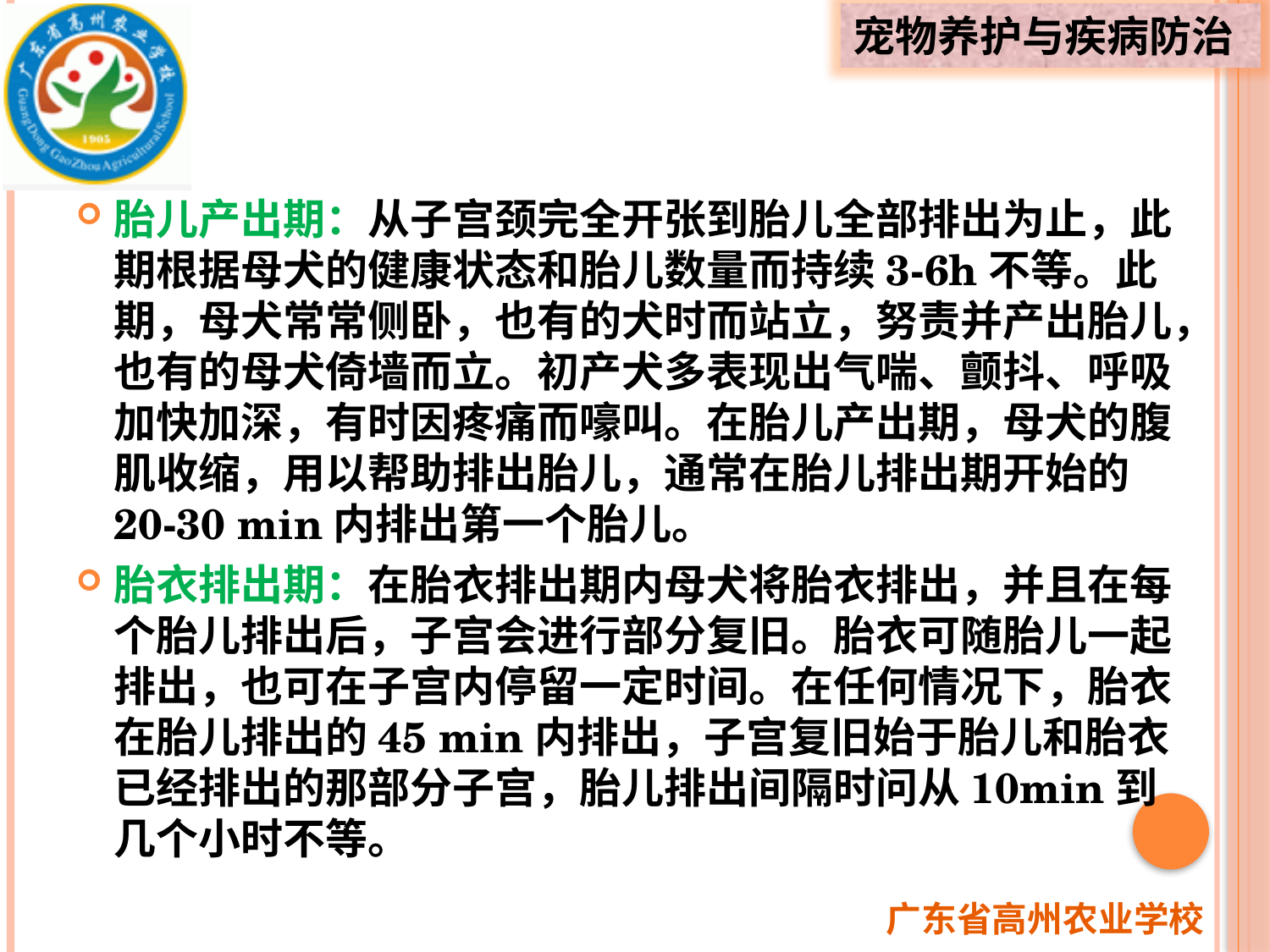

胎儿产出期：从子宫颈完全开张到胎儿全部排出为止，此期根据母犬的健康状态和胎儿数量而持续3-6h不等。此期，母犬常常侧卧，也有的犬时而站立，努责并产出胎儿，也有的母犬倚墙而立。初产犬多表现出气喘、颤抖、呼吸加快加深，有时因疼痛而嚎叫。在胎儿产出期，母犬的腹肌收缩，用以帮助排出胎儿，通常在胎儿排出期开始的20-30 min内排出第一个胎儿。
胎衣排出期：在胎衣排出期内母犬将胎衣排出，并且在每个胎儿排出后，子宫会进行部分复旧。胎衣可随胎儿一起排出，也可在子宫内停留一定时间。在任何情况下，胎衣在胎儿排出的45 min内排出，子宫复旧始于胎儿和胎衣已经排出的那部分子宫，胎儿排出间隔时问从10min到几个小时不等。